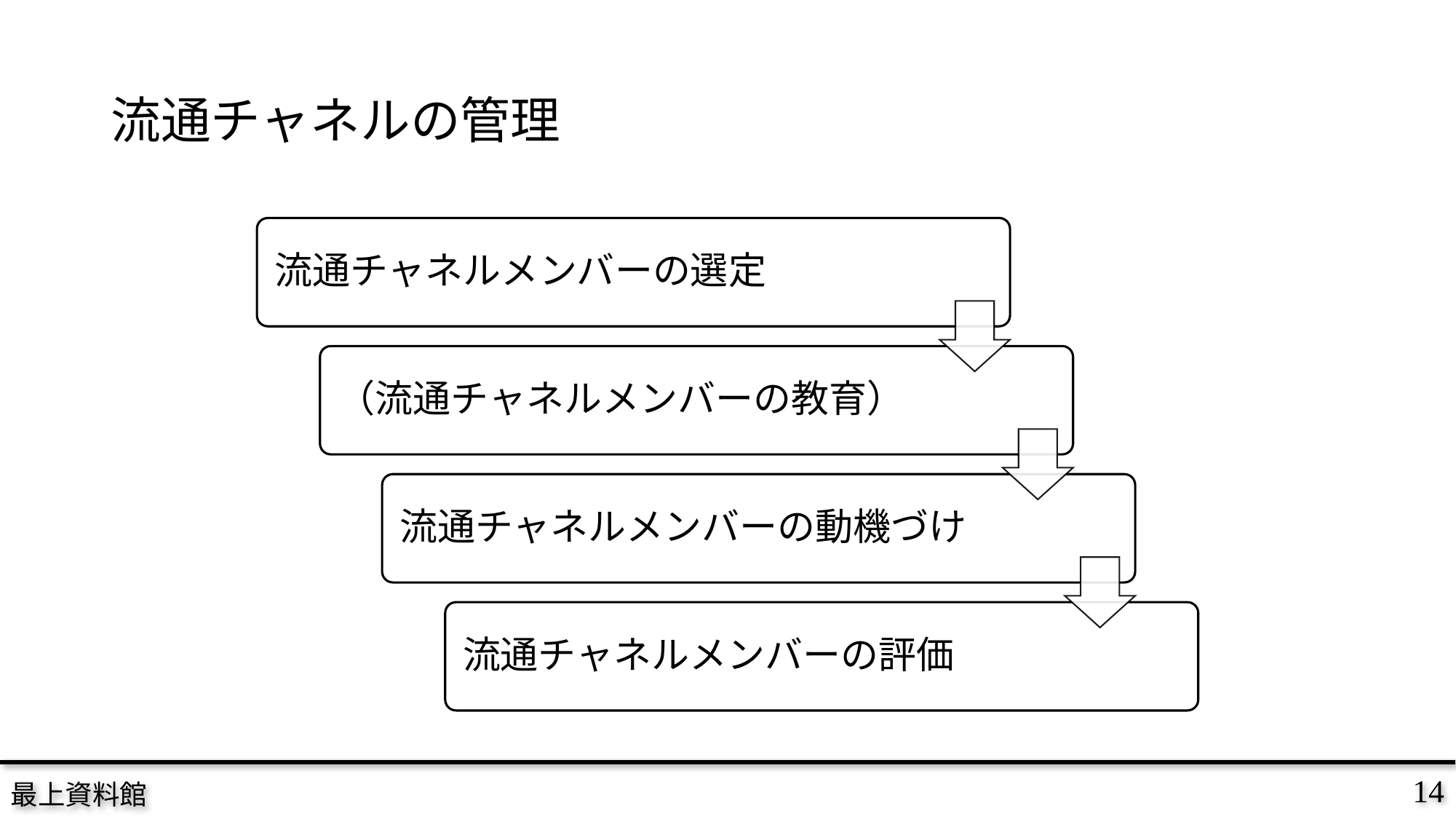

# 流通チャネルの管理
流通チャネルメンバーの選定
（流通チャネルメンバーの教育）
流通チャネルメンバーの動機づけ
流通チャネルメンバーの評価